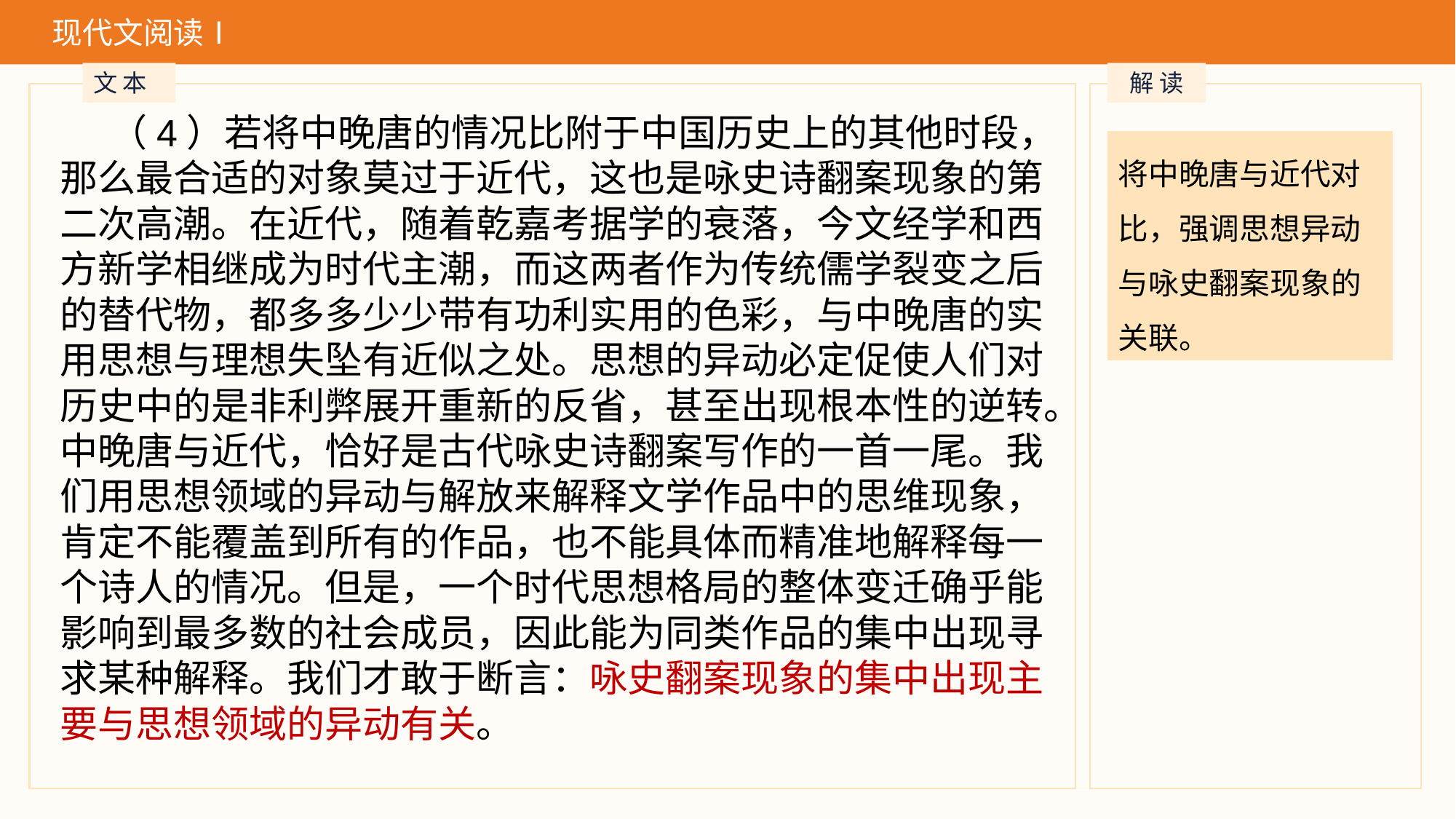

现代文阅读Ⅰ
文 本
解 读

 （4）若将中晚唐的情况比附于中国历史上的其他时段，那么最合适的对象莫过于近代，这也是咏史诗翻案现象的第二次高潮。在近代，随着乾嘉考据学的衰落，今文经学和西方新学相继成为时代主潮，而这两者作为传统儒学裂变之后的替代物，都多多少少带有功利实用的色彩，与中晚唐的实用思想与理想失坠有近似之处。思想的异动必定促使人们对历史中的是非利弊展开重新的反省，甚至出现根本性的逆转。中晚唐与近代，恰好是古代咏史诗翻案写作的一首一尾。我们用思想领域的异动与解放来解释文学作品中的思维现象，肯定不能覆盖到所有的作品，也不能具体而精准地解释每一个诗人的情况。但是，一个时代思想格局的整体变迁确乎能影响到最多数的社会成员，因此能为同类作品的集中出现寻求某种解释。我们才敢于断言：咏史翻案现象的集中出现主要与思想领域的异动有关。
将中晚唐与近代对比，强调思想异动与咏史翻案现象的关联。